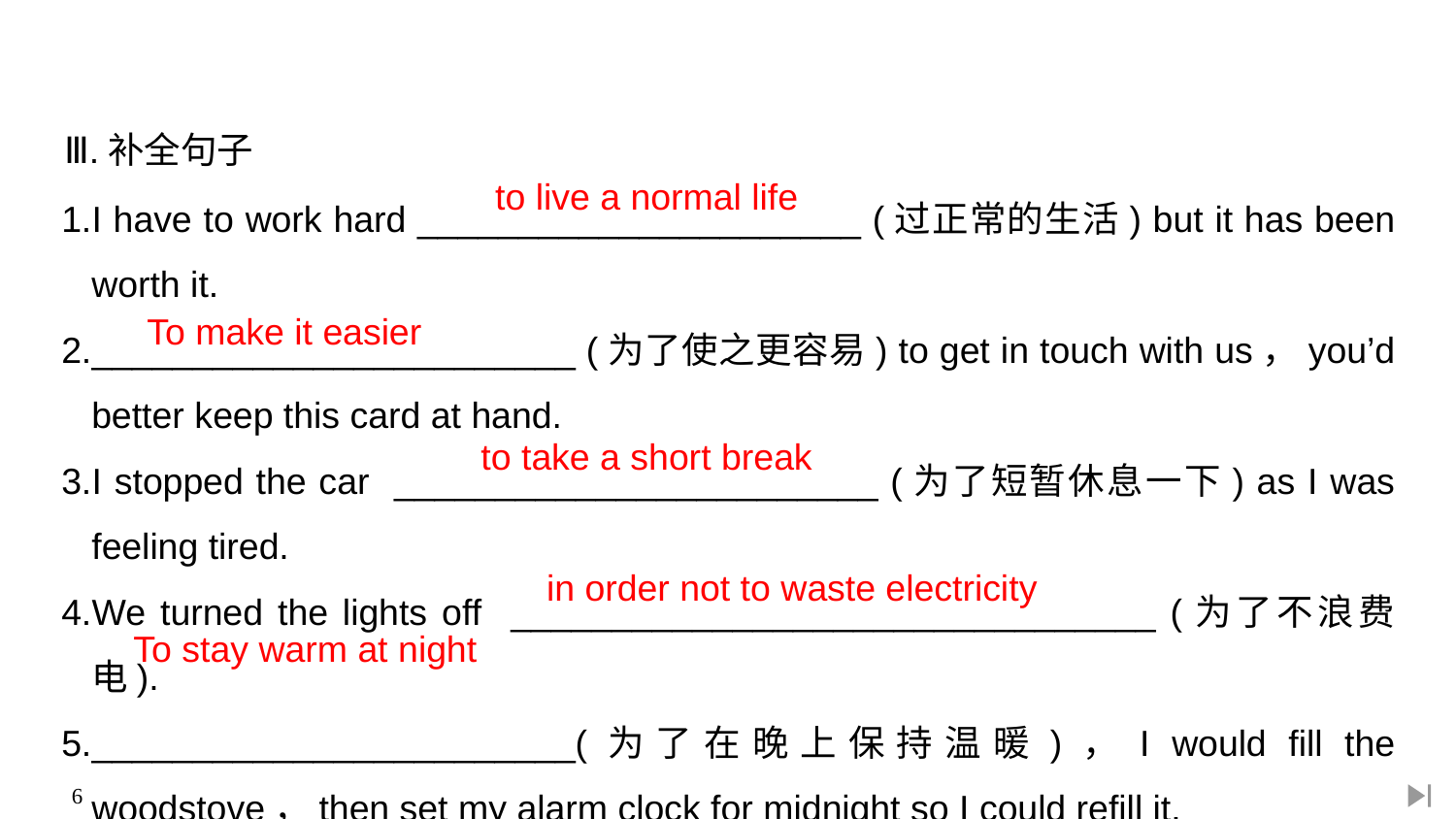

Ⅲ.补全句子
1.I have to work hard ______________________ (过正常的生活) but it has been worth it.
2.________________________ (为了使之更容易) to get in touch with us，you’d better keep this card at hand.
3.I stopped the car  ________________________ (为了短暂休息一下) as I was feeling tired.
4.We turned the lights off  ________________________________ (为了不浪费电).
5.________________________(为了在晚上保持温暖)，I would fill the woodstove，then set my alarm clock for midnight so I could refill it.
to live a normal life
To make it easier
to take a short break
in order not to waste electricity
To stay warm at night